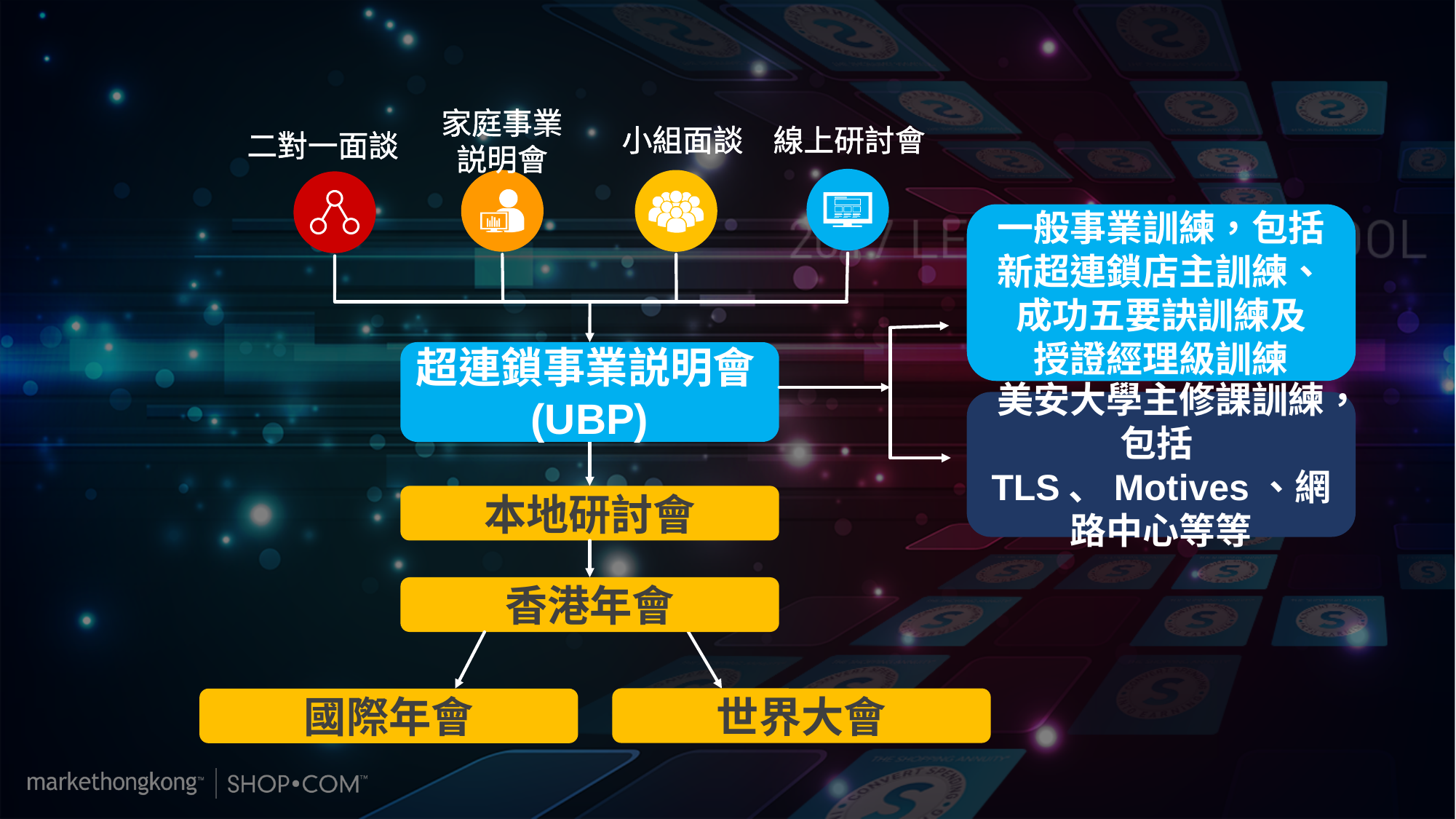

家庭事業
説明會
小組面談
線上研討會
二對一面談

一般事業訓練，包括新超連鎖店主訓練、成功五要訣訓練及
授證經理級訓練
超連鎖事業説明會(UBP)
美安大學主修課訓練，包括TLS、Motives、網路中心等等
本地研討會
香港年會
世界大會
國際年會